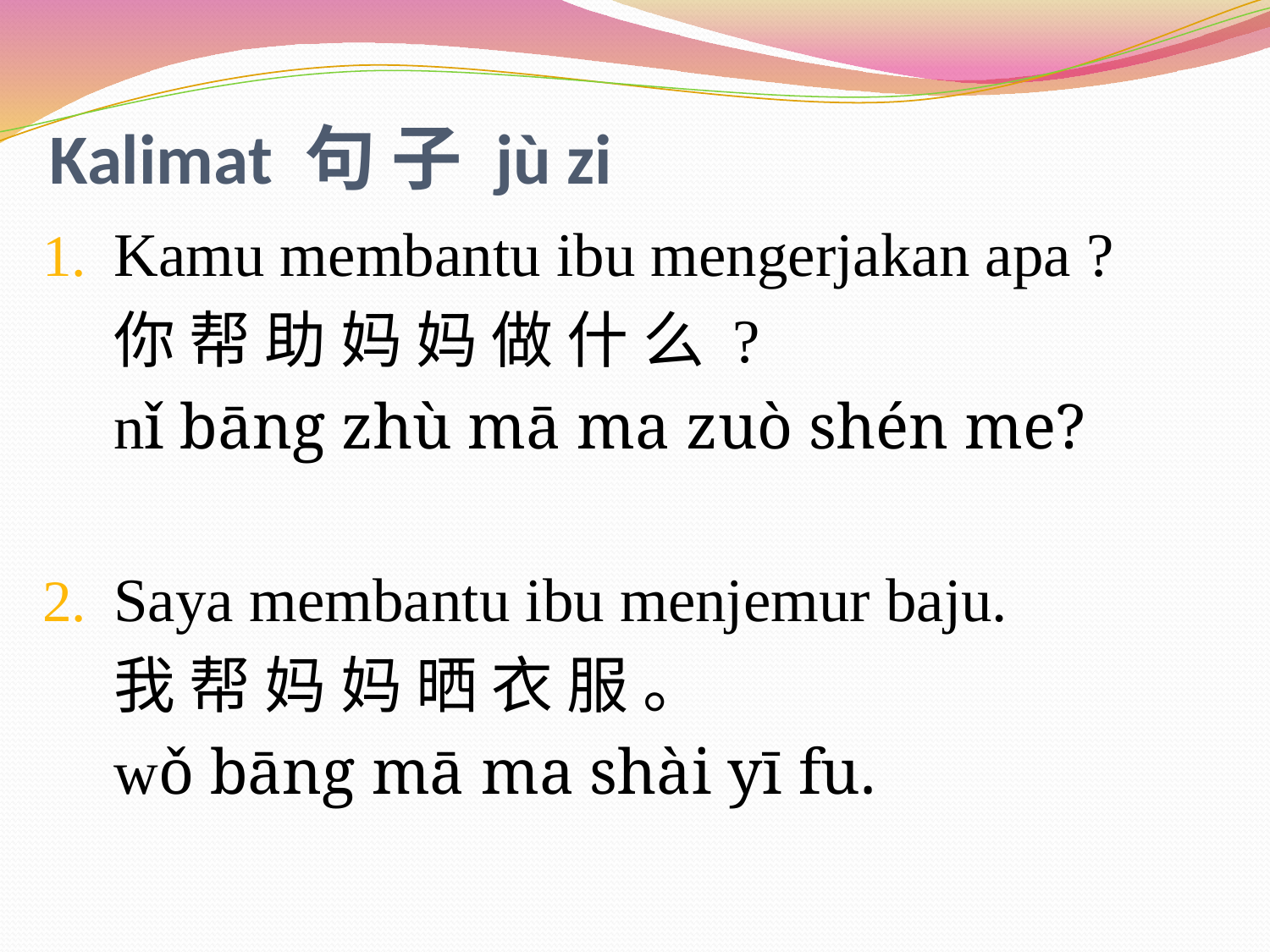

# Kalimat 句 子 jù zi
Kamu membantu ibu mengerjakan apa ?
	你 帮 助 妈 妈 做 什 么 ?
	nǐ bāng zhù mā ma zuò shén me?

Saya membantu ibu menjemur baju.
	我 帮 妈 妈 晒 衣 服 。
	wǒ bāng mā ma shài yī fu.